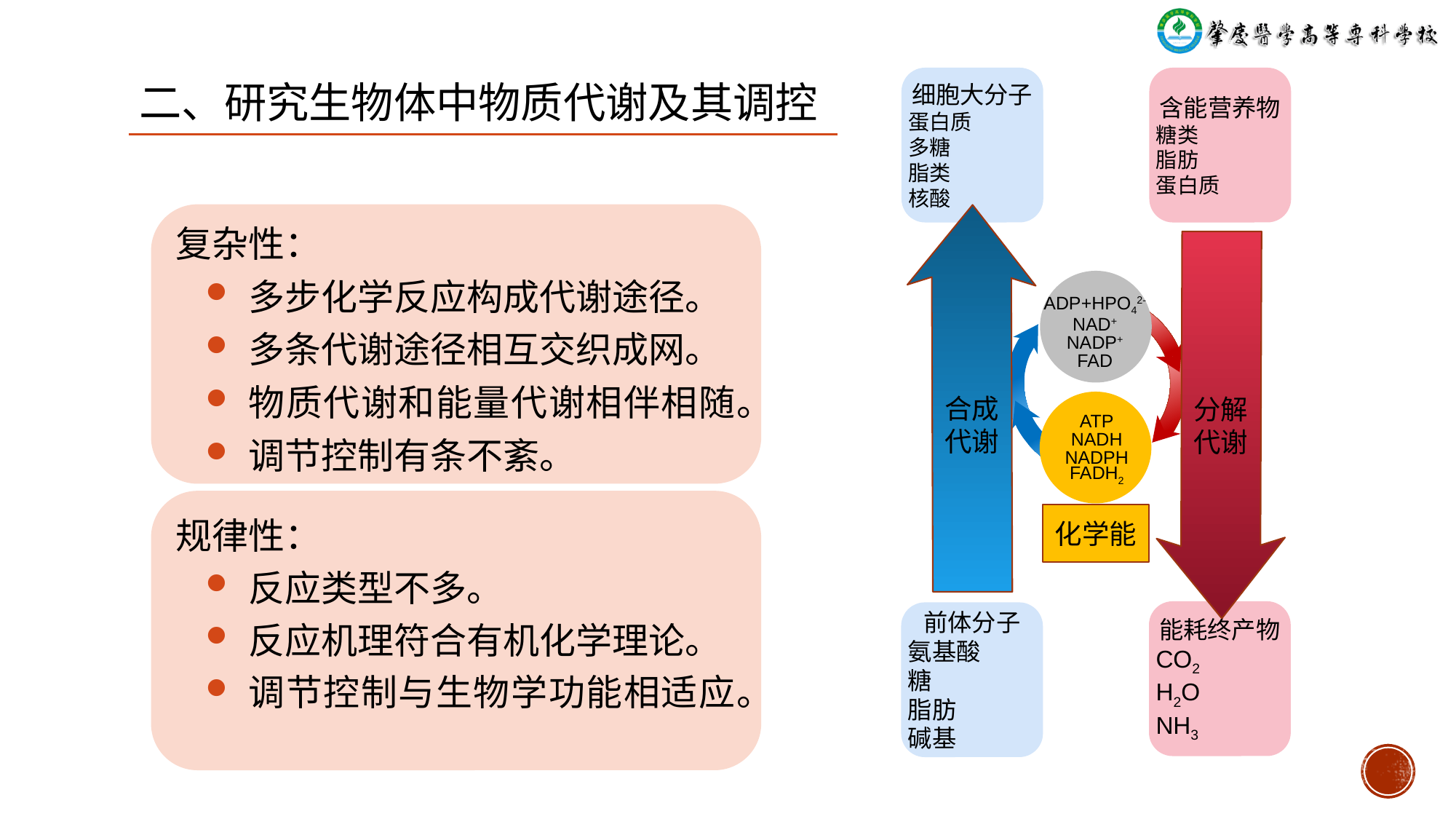

二、研究生物体中物质代谢及其调控
细胞大分子
蛋白质
多糖
脂类
核酸
含能营养物
糖类
脂肪
蛋白质

分解
代谢

ADP+HPO42-
NAD+
NADP+
FAD

合成
代谢

ATP
NADH
NADPH
FADH2

化学能
能耗终产物
CO2
H2O
NH3
前体分子
氨基酸
糖
脂肪
碱基
复杂性：
多步化学反应构成代谢途径。
多条代谢途径相互交织成网。
物质代谢和能量代谢相伴相随。
调节控制有条不紊。
规律性：
反应类型不多。
反应机理符合有机化学理论。
调节控制与生物学功能相适应。